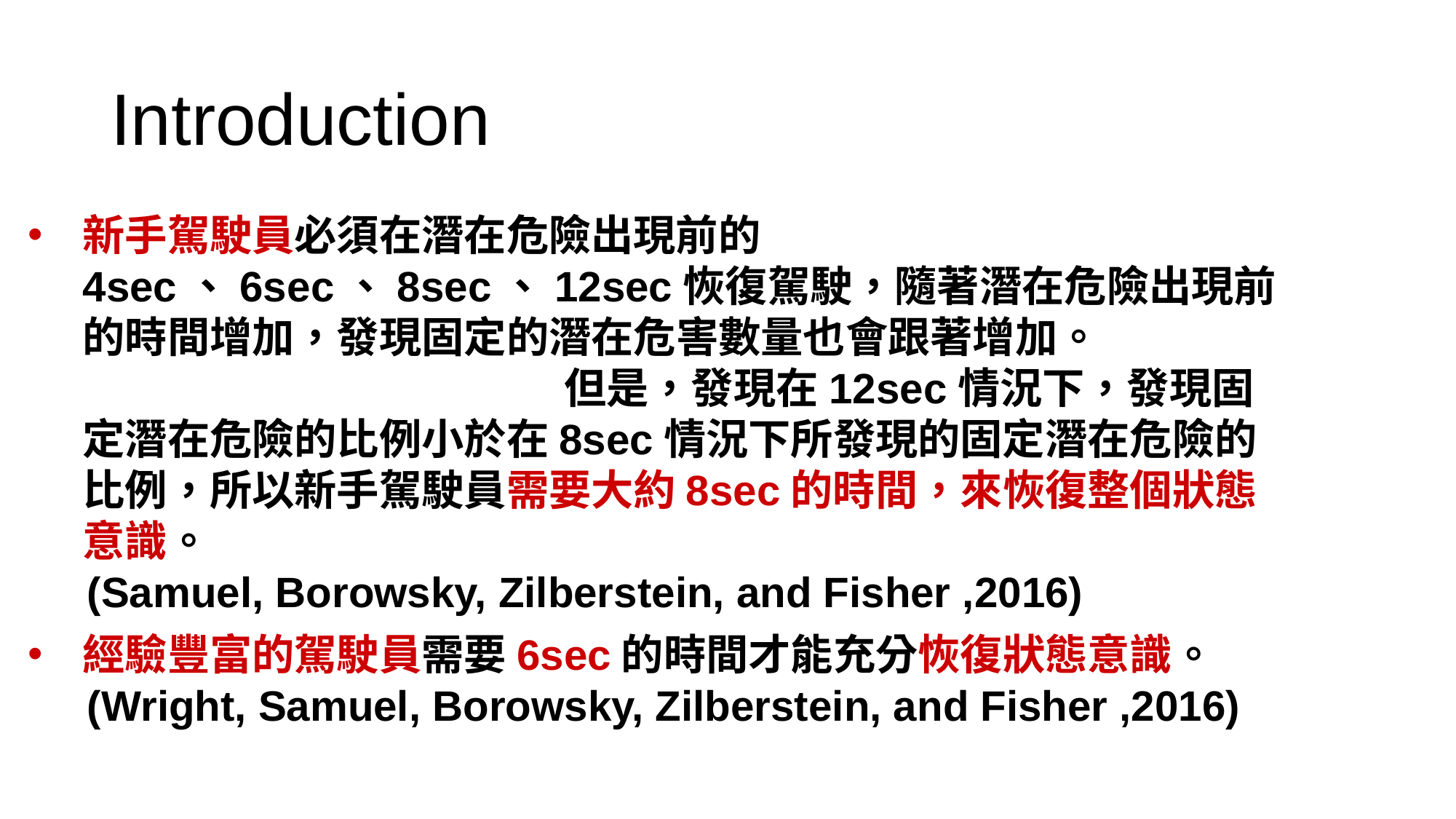

Introduction
新手駕駛員必須在潛在危險出現前的4sec、6sec、8sec、12sec恢復駕駛，隨著潛在危險出現前的時間增加，發現固定的潛在危害數量也會跟著增加。                                                                       但是，發現在12sec情況下，發現固定潛在危險的比例小於在8sec情況下所發現的固定潛在危險的比例，所以新手駕駛員需要大約8sec的時間，來恢復整個狀態意識。
     (Samuel, Borowsky, Zilberstein, and Fisher ,2016)
經驗豐富的駕駛員需要6sec的時間才能充分恢復狀態意識。
     (Wright, Samuel, Borowsky, Zilberstein, and Fisher ,2016)